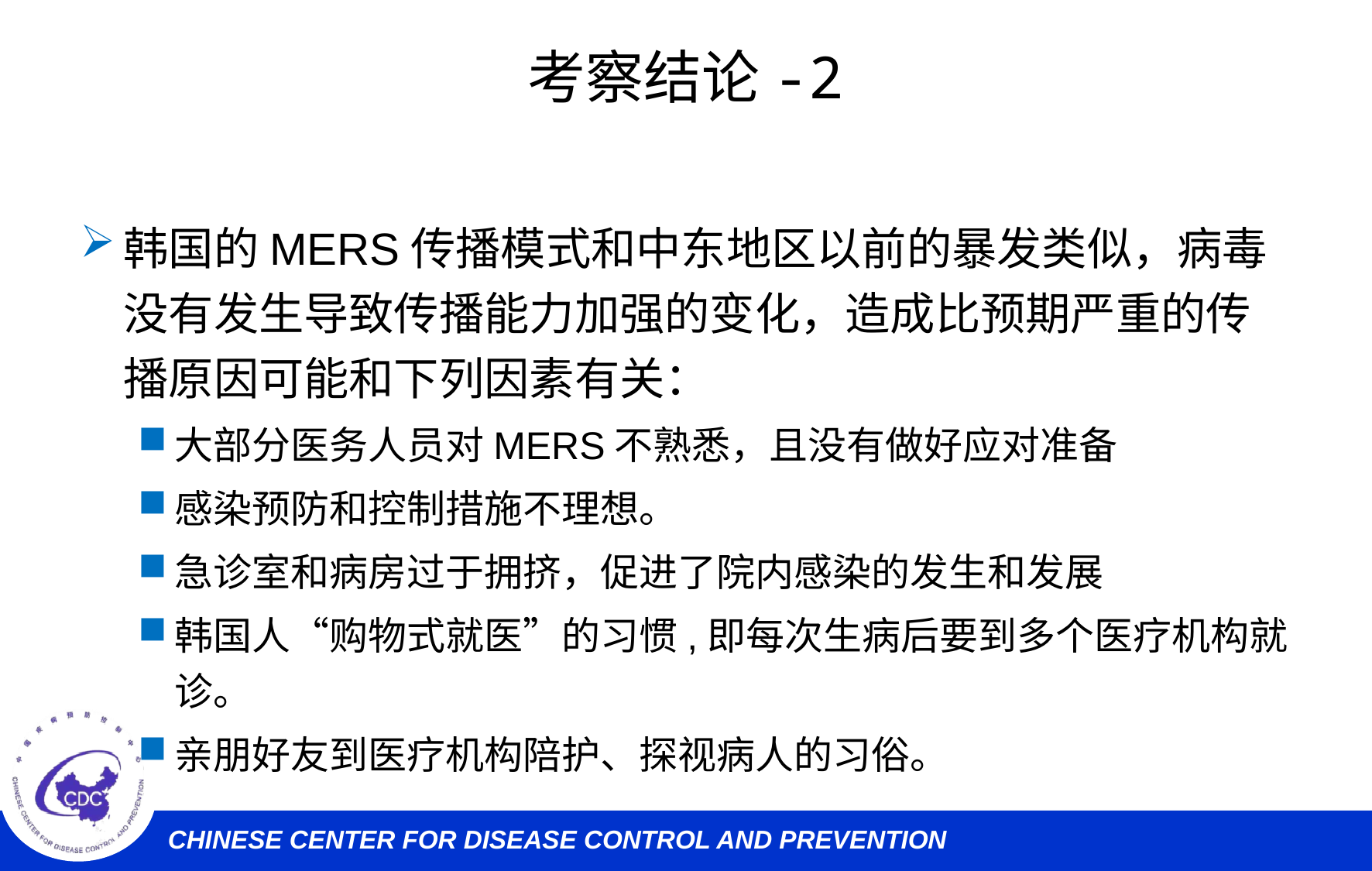

# 考察结论-2
韩国的MERS传播模式和中东地区以前的暴发类似，病毒没有发生导致传播能力加强的变化，造成比预期严重的传播原因可能和下列因素有关：
大部分医务人员对MERS不熟悉，且没有做好应对准备
感染预防和控制措施不理想。
急诊室和病房过于拥挤，促进了院内感染的发生和发展
韩国人“购物式就医”的习惯,即每次生病后要到多个医疗机构就诊。
亲朋好友到医疗机构陪护、探视病人的习俗。